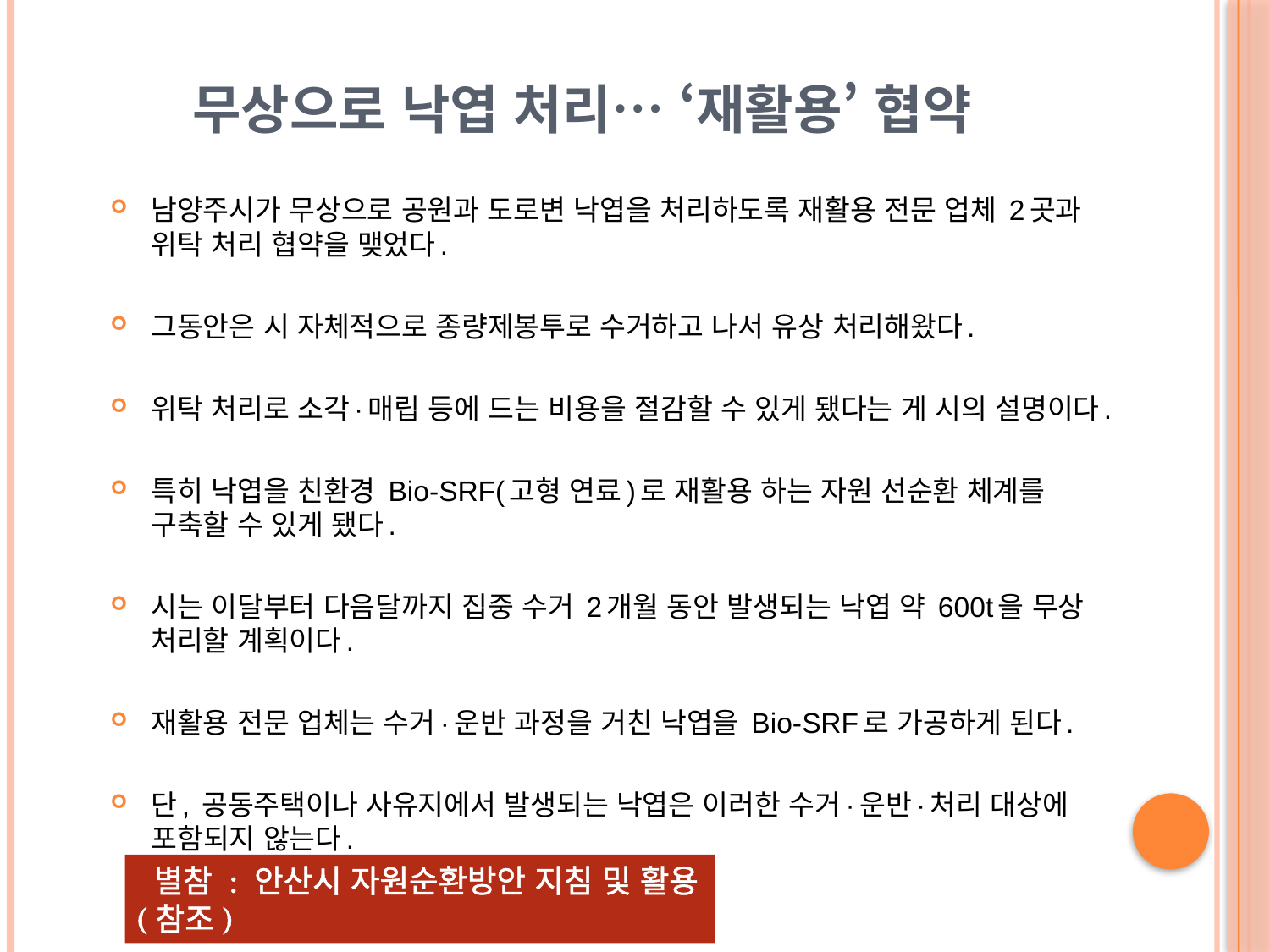

# 무상으로 낙엽 처리… ‘재활용’ 협약
남양주시가 무상으로 공원과 도로변 낙엽을 처리하도록 재활용 전문 업체 2곳과 위탁 처리 협약을 맺었다.

그동안은 시 자체적으로 종량제봉투로 수거하고 나서 유상 처리해왔다.

위탁 처리로 소각·매립 등에 드는 비용을 절감할 수 있게 됐다는 게 시의 설명이다.

특히 낙엽을 친환경 Bio-SRF(고형 연료)로 재활용 하는 자원 선순환 체계를 구축할 수 있게 됐다.

시는 이달부터 다음달까지 집중 수거 2개월 동안 발생되는 낙엽 약 600t을 무상 처리할 계획이다.

재활용 전문 업체는 수거·운반 과정을 거친 낙엽을 Bio-SRF로 가공하게 된다.

단, 공동주택이나 사유지에서 발생되는 낙엽은 이러한 수거·운반·처리 대상에 포함되지 않는다.

 별참 : 안산시 자원순환방안 지침 및 활용 (참조)